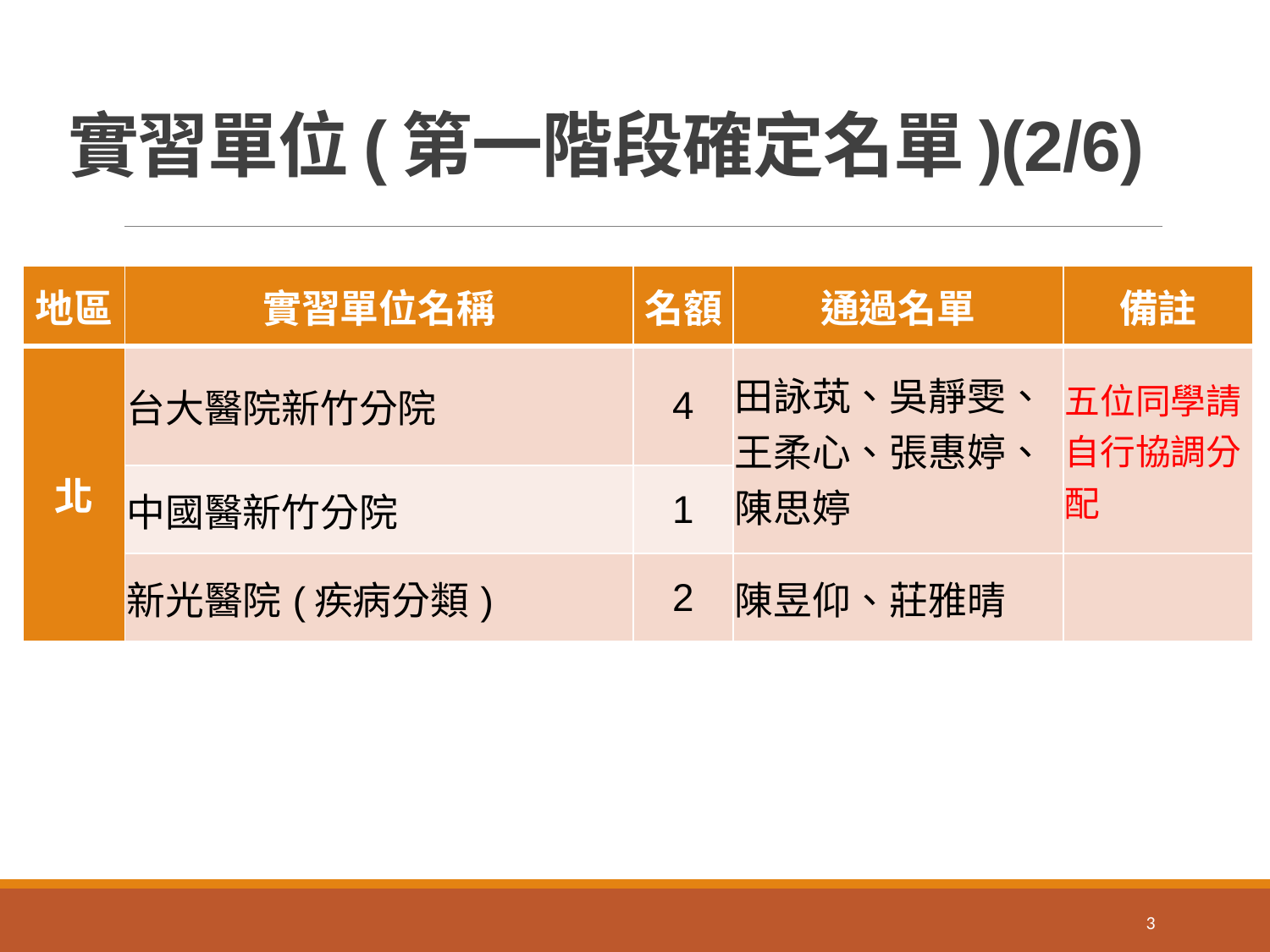

# 實習單位(第一階段確定名單)(2/6)

| 地區 | 實習單位名稱 | 名額 | 通過名單 | 備註 |
| --- | --- | --- | --- | --- |
| 北 | 台大醫院新竹分院 | 4 | 田詠茿、吳靜雯、王柔心、張惠婷、陳思婷 | 五位同學請自行協調分配 |
|  | 中國醫新竹分院 | 1 |  |  |
|  | 新光醫院(疾病分類) | 2 | 陳昱仰、莊雅晴 |  |
3